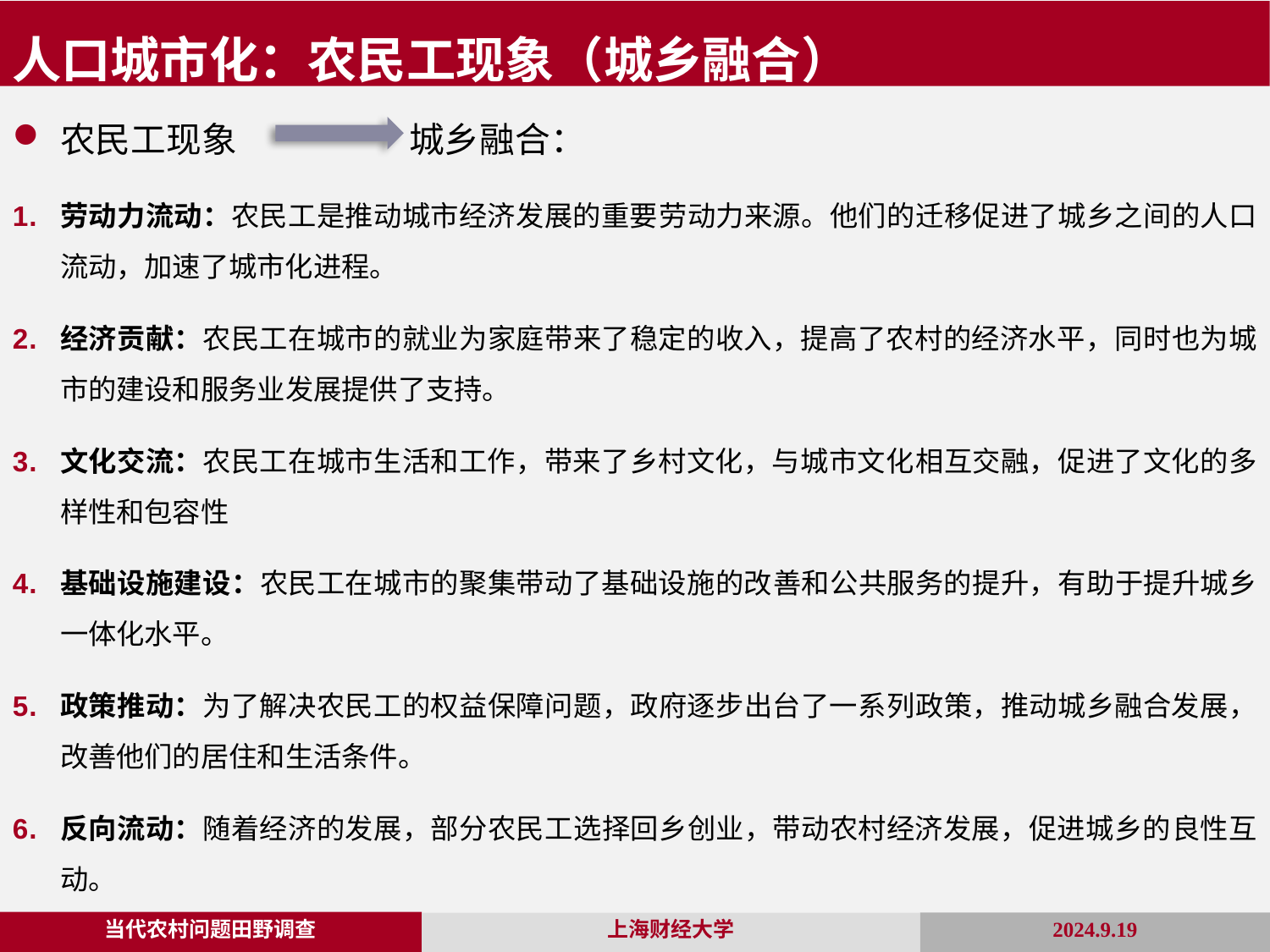

人口城市化：农民工现象（城乡融合）
农民工现象                      城乡融合：
劳动力流动：农民工是推动城市经济发展的重要劳动力来源。他们的迁移促进了城乡之间的人口流动，加速了城市化进程。
经济贡献：农民工在城市的就业为家庭带来了稳定的收入，提高了农村的经济水平，同时也为城市的建设和服务业发展提供了支持。
文化交流：农民工在城市生活和工作，带来了乡村文化，与城市文化相互交融，促进了文化的多样性和包容性
基础设施建设：农民工在城市的聚集带动了基础设施的改善和公共服务的提升，有助于提升城乡一体化水平。
政策推动：为了解决农民工的权益保障问题，政府逐步出台了一系列政策，推动城乡融合发展，改善他们的居住和生活条件。
反向流动：随着经济的发展，部分农民工选择回乡创业，带动农村经济发展，促进城乡的良性互动。

当代农村问题田野调查
2024.9.19
上海财经大学